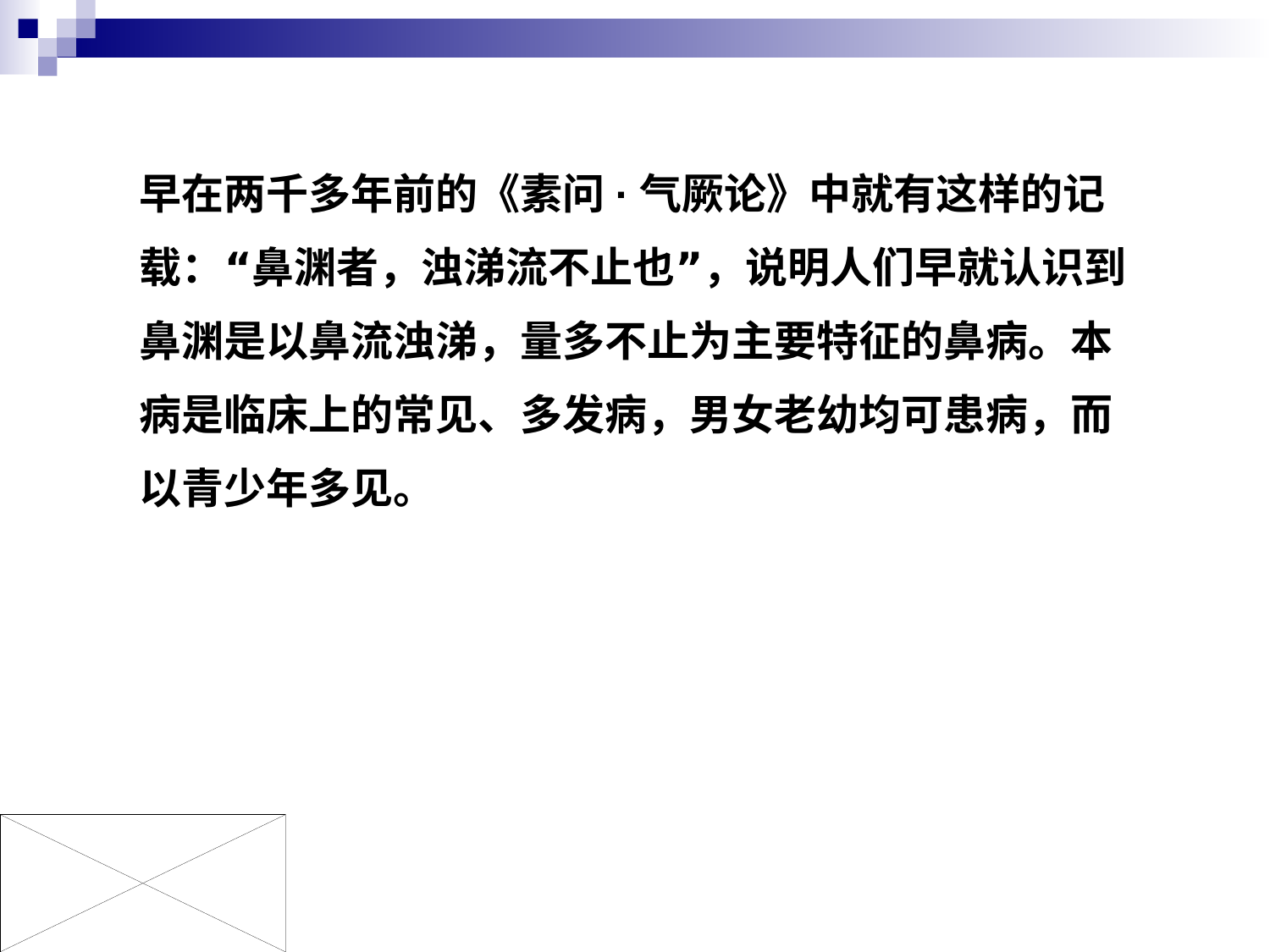

早在两千多年前的《素问·气厥论》中就有这样的记载：“鼻渊者，浊涕流不止也”，说明人们早就认识到鼻渊是以鼻流浊涕，量多不止为主要特征的鼻病。本病是临床上的常见、多发病，男女老幼均可患病，而以青少年多见。